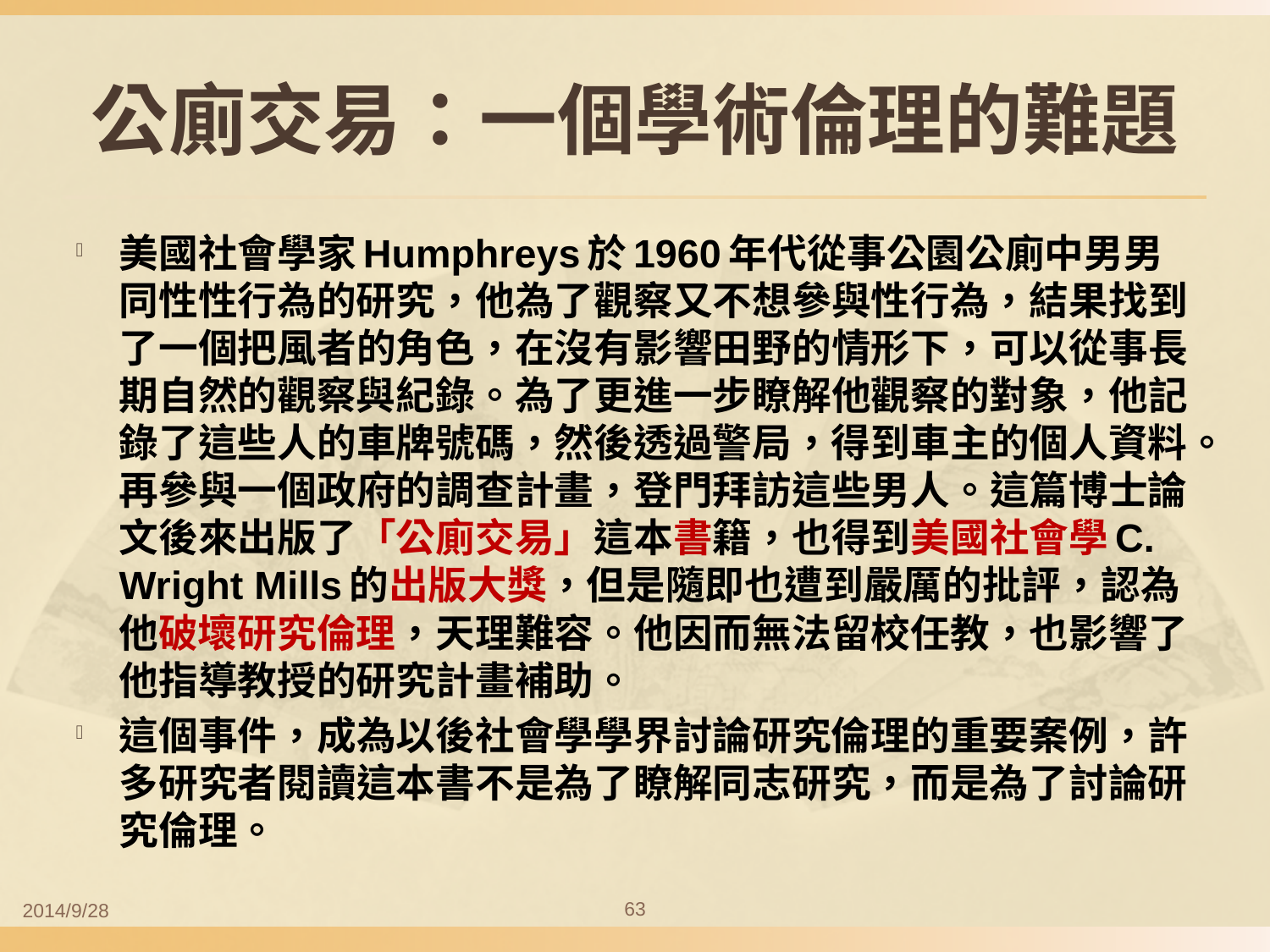

# 公廁交易：一個學術倫理的難題
美國社會學家Humphreys於1960年代從事公園公廁中男男同性性行為的研究，他為了觀察又不想參與性行為，結果找到了一個把風者的角色，在沒有影響田野的情形下，可以從事長期自然的觀察與紀錄。為了更進一步瞭解他觀察的對象，他記錄了這些人的車牌號碼，然後透過警局，得到車主的個人資料。再參與一個政府的調查計畫，登門拜訪這些男人。這篇博士論文後來出版了「公廁交易」這本書籍，也得到美國社會學C. Wright Mills的出版大獎，但是隨即也遭到嚴厲的批評，認為他破壞研究倫理，天理難容。他因而無法留校任教，也影響了他指導教授的研究計畫補助。
這個事件，成為以後社會學學界討論研究倫理的重要案例，許多研究者閱讀這本書不是為了瞭解同志研究，而是為了討論研究倫理。
2014/9/28
63